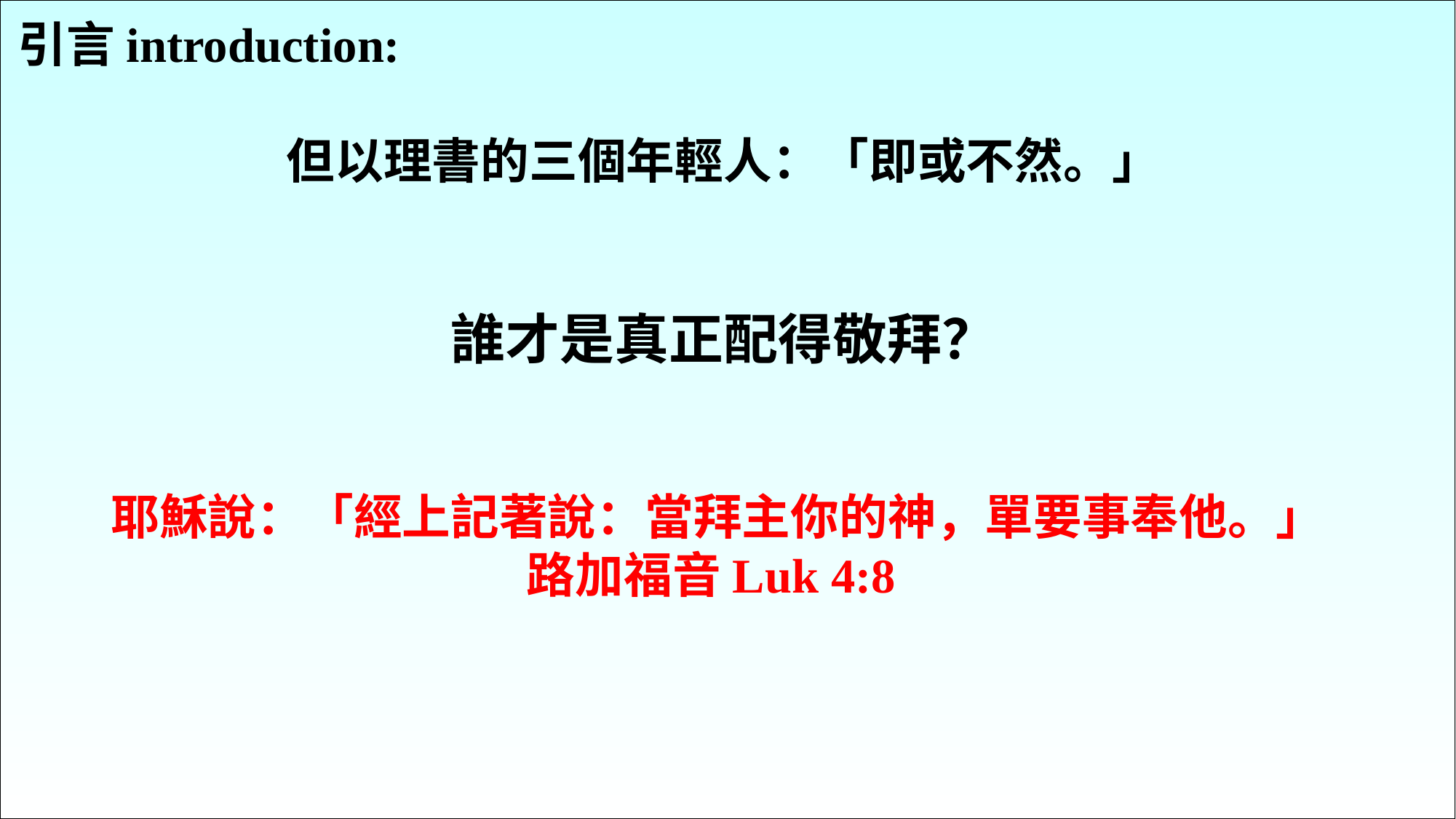

引言introduction:

但以理書的三個年輕人：「即或不然。」

誰才是真正配得敬拜？

耶穌說：「經上記著說：當拜主你的神，單要事奉他。」
路加福音Luk 4:8